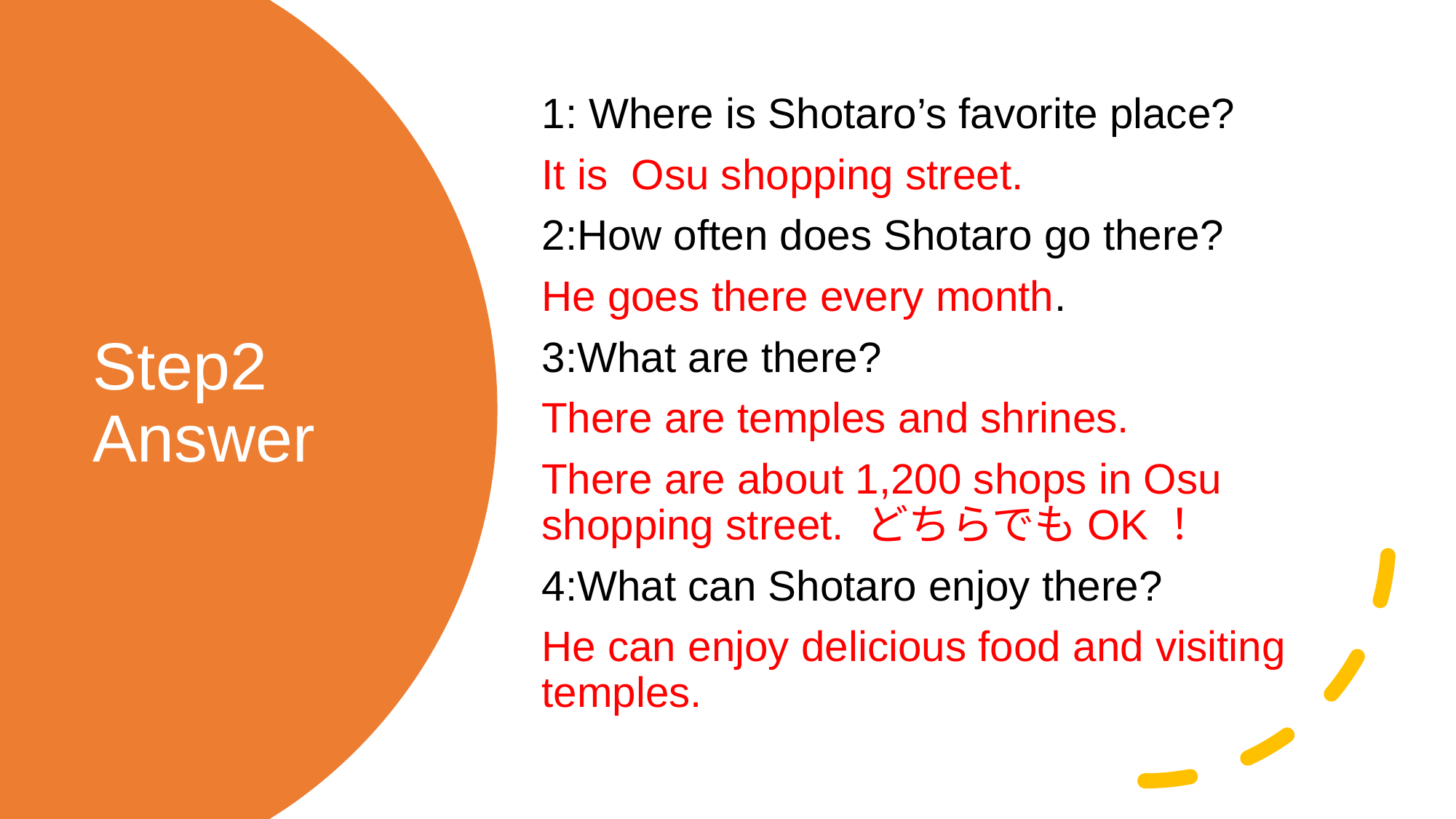

1: Where is Shotaro’s favorite place?
It is  Osu shopping street.
2:How often does Shotaro go there?
He goes there every month.
3:What are there?
There are temples and shrines.
There are about 1,200 shops in Osu shopping street. どちらでもOK！
4:What can Shotaro enjoy there?
He can enjoy delicious food and visiting temples.
# Step2 Answer